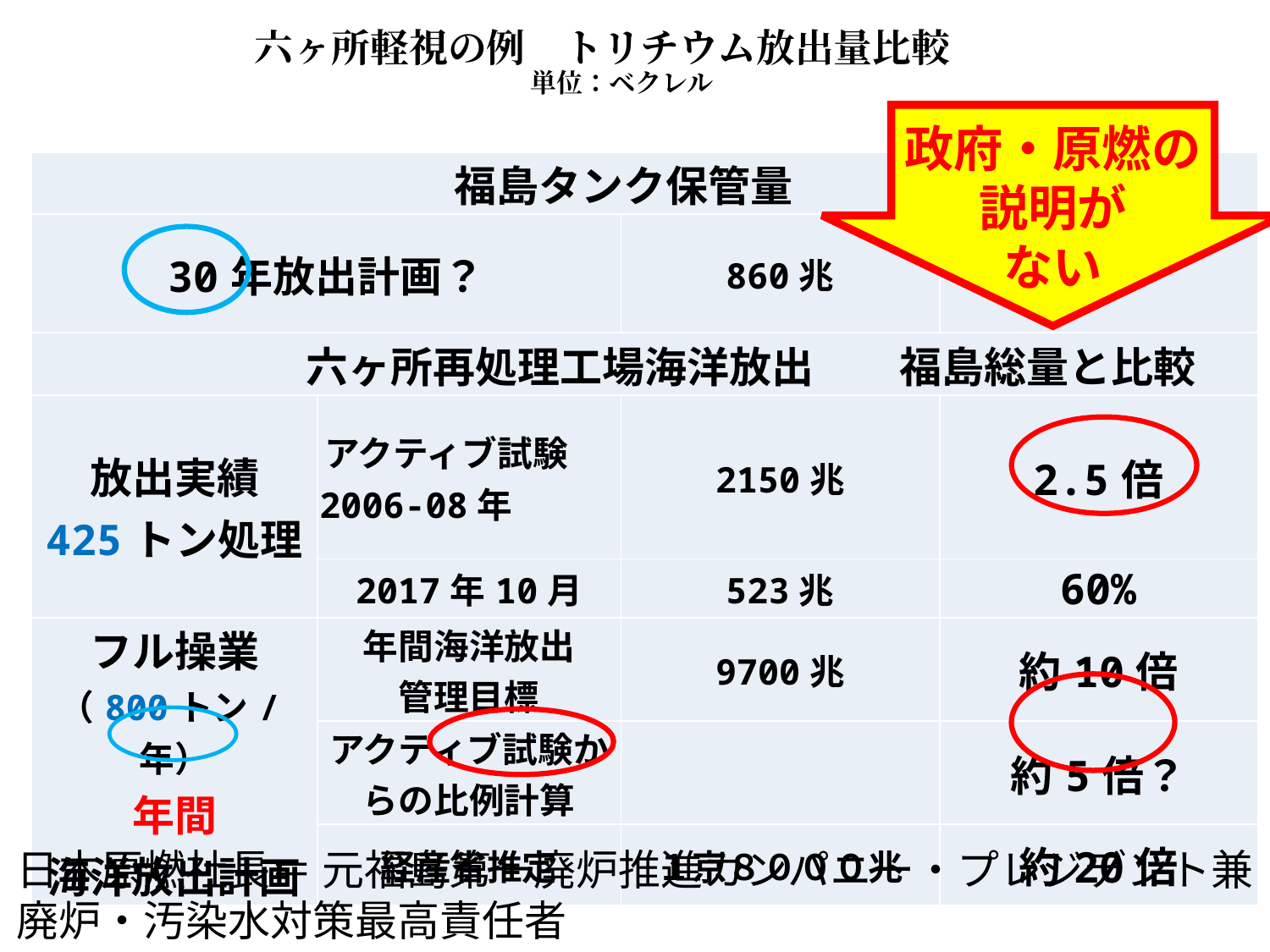

# 六ヶ所軽視の例　トリチウム放出量比較　 単位：ベクレル

政府・原燃の説明が
ない
| 福島タンク保管量 |  |  |  |
| --- | --- | --- | --- |
| 30年放出計画？ |  | 860兆 |  |
| 六ヶ所再処理工場海洋放出　　福島総量と比較 |  |  |  |
| 放出実績 425トン処理 | アクティブ試験　2006-08年 | 2150兆 | 2.5倍 |
|  | 2017年10月 | 523兆 | 60% |
| フル操業 （800トン/年） 年間 海洋放出計画 | 年間海洋放出 管理目標 | 9700兆 | 約10倍 |
|  | アクティブ試験からの比例計算 |  | 約5倍？ |
|  | 経産省推定 | １京８０００兆 | 約20倍 |

日本原燃社長＝ 元福島第一廃炉推進カンパニー・プレジデント兼
廃炉・汚染水対策最高責任者